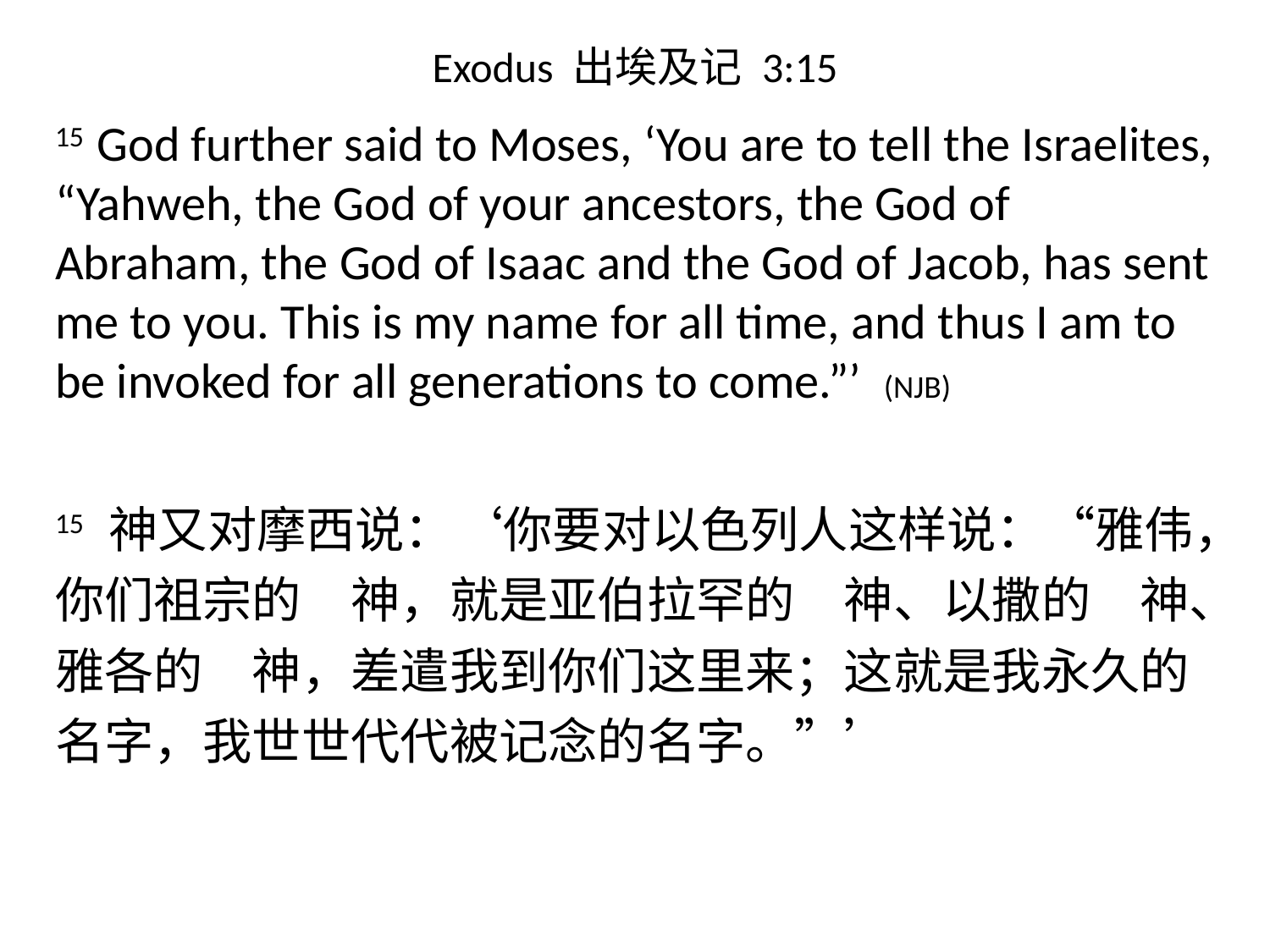

# Exodus 出埃及记 3:15
15  God further said to Moses, ‘You are to tell the Israelites, “Yahweh, the God of your ancestors, the God of Abraham, the God of Isaac and the God of Jacob, has sent me to you. This is my name for all time, and thus I am to be invoked for all generations to come.”’  (NJB)

15  神又对摩西说：‘你要对以色列人这样说：“雅伟，你们祖宗的　神，就是亚伯拉罕的　神、以撒的　神、雅各的　神，差遣我到你们这里来；这就是我永久的名字，我世世代代被记念的名字。”’